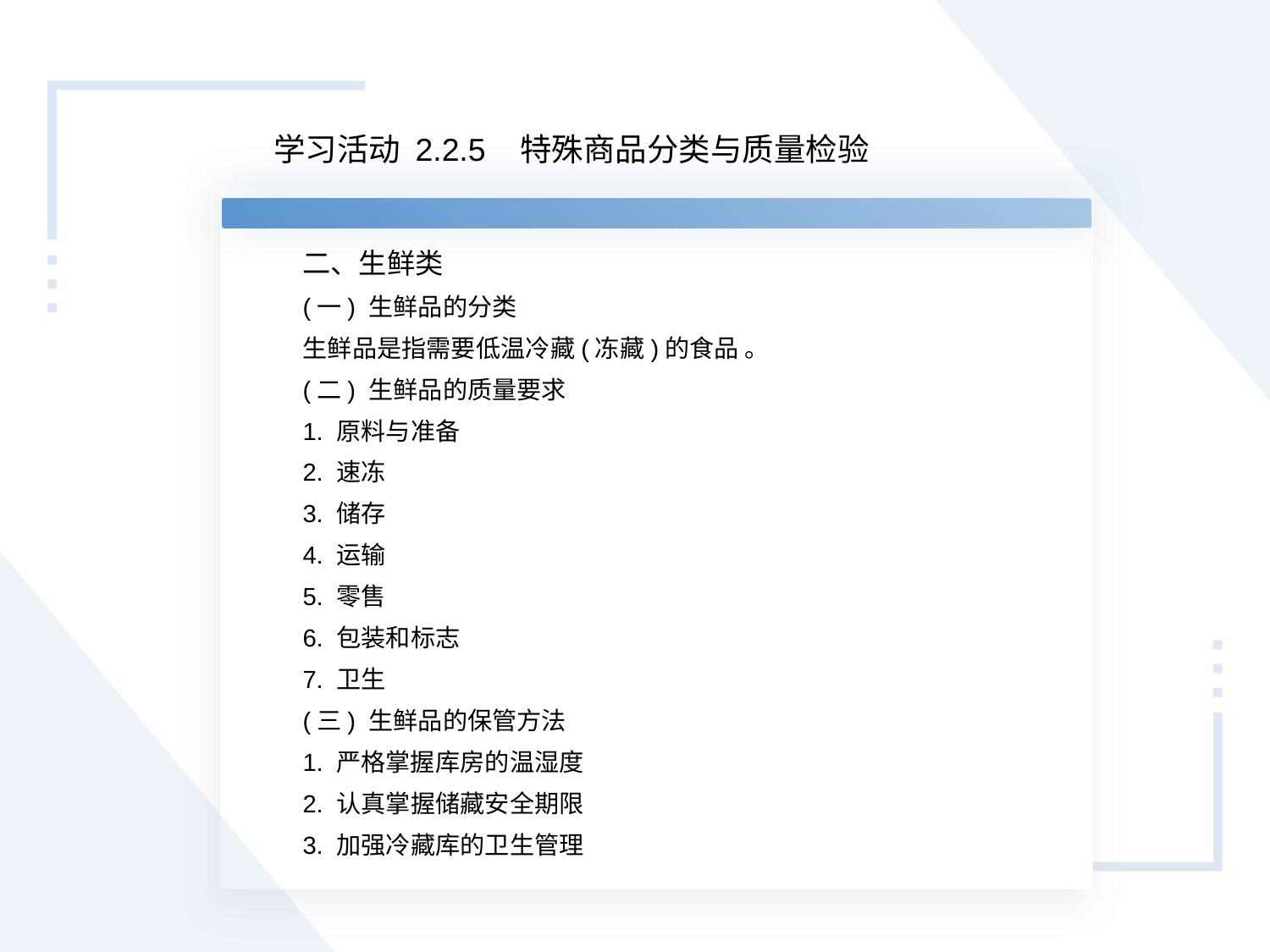

学习活动 2.2.5   特殊商品分类与质量检验
一、特殊商品分类
这里的特殊商品指两类商品,一类是非常温保管需要低温冷藏的生鲜类商品 ;另一类是 日常生活中应用较少的五金类商品 。
二、生鲜类
(一) 生鲜品的分类
生鲜品是指需要低温冷藏(冻藏)的食品 。
(二) 生鲜品的质量要求

二、生鲜类
(一) 生鲜品的分类
生鲜品是指需要低温冷藏(冻藏)的食品 。
(二) 生鲜品的质量要求
1. 原料与准备
2. 速冻
3. 储存
4. 运输
5. 零售
6. 包装和标志
7. 卫生
(三) 生鲜品的保管方法
1. 严格掌握库房的温湿度
2. 认真掌握储藏安全期限
3. 加强冷藏库的卫生管理